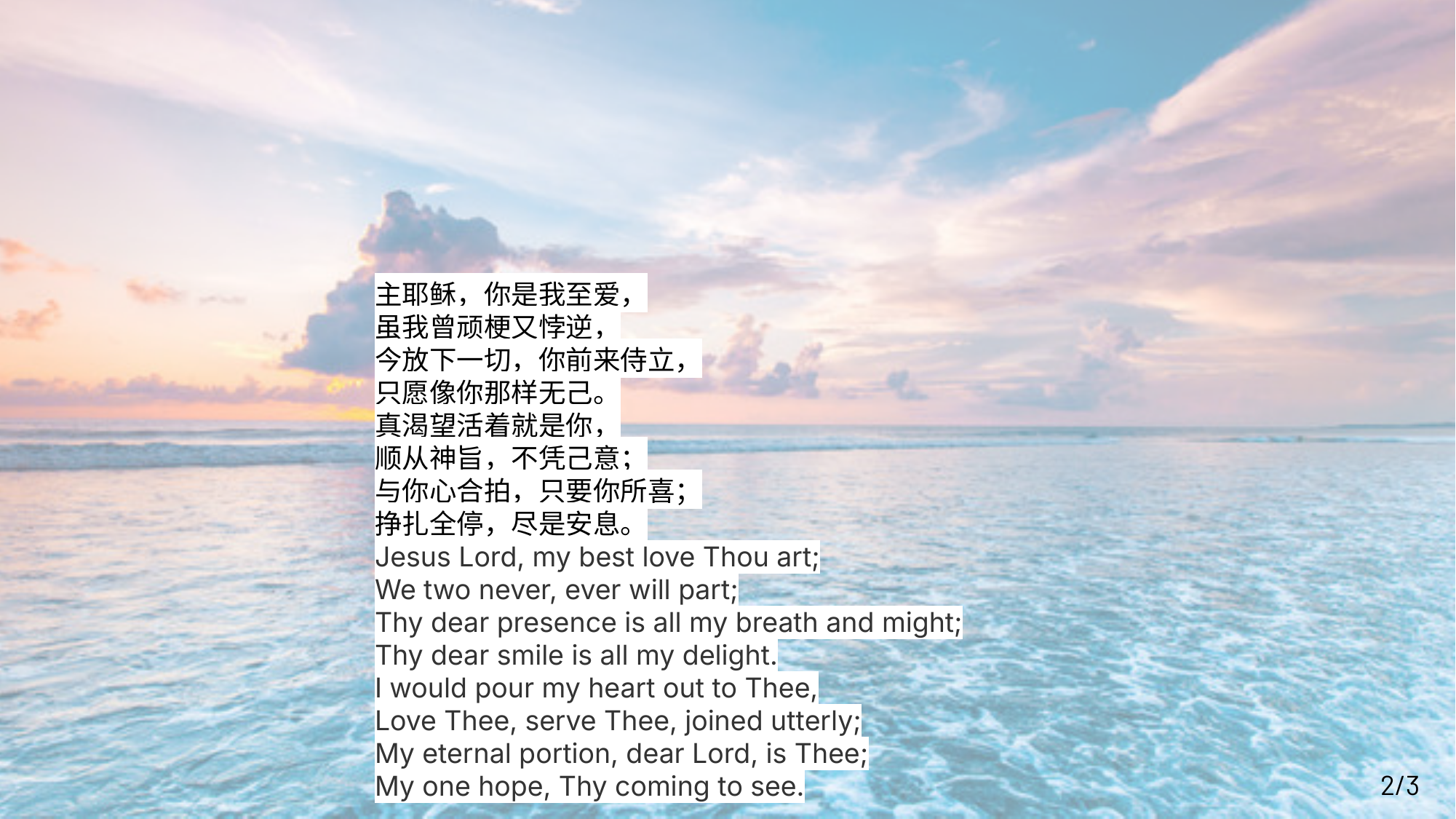

主耶稣，你是我至爱，
虽我曾顽梗又悖逆，
今放下一切，你前来侍立，
只愿像你那样无己。
真渴望活着就是你，
顺从神旨，不凭己意；
与你心合拍，只要你所喜；
挣扎全停，尽是安息。
Jesus Lord, my best love Thou art;
We two never, ever will part;
Thy dear presence is all my breath and might;
Thy dear smile is all my delight.
I would pour my heart out to Thee,
Love Thee, serve Thee, joined utterly;
My eternal portion, dear Lord, is Thee;
My one hope, Thy coming to see.
2/3